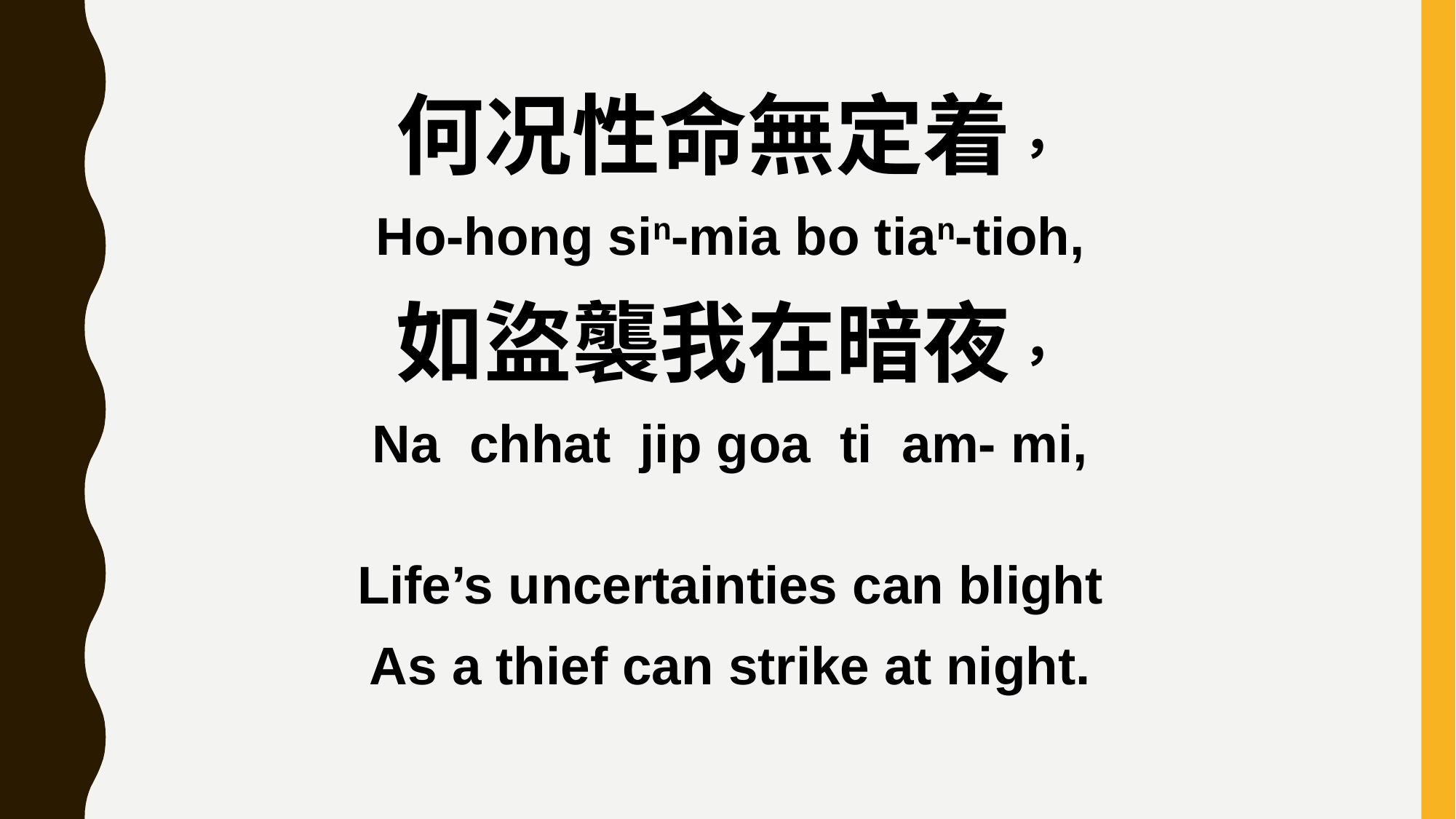

何况性命無定着，
Ho-hong sin-mia bo tian-tioh,
如盜襲我在暗夜，
Na  chhat  jip goa  ti  am- mi,

Life’s uncertainties can blight
As a thief can strike at night.